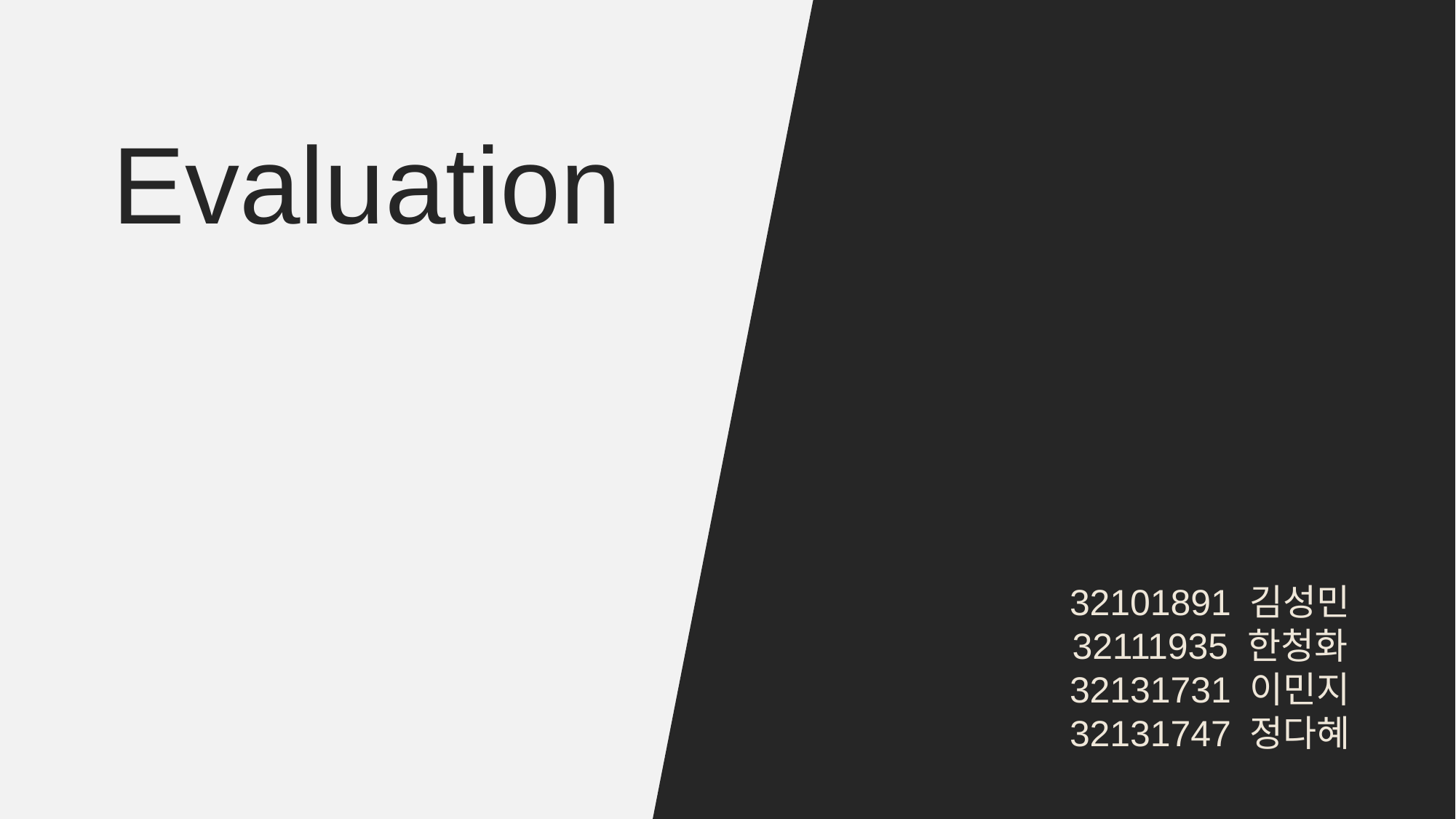

Evaluation
32101891 김성민
32111935 한청화
32131731 이민지
32131747 정다혜